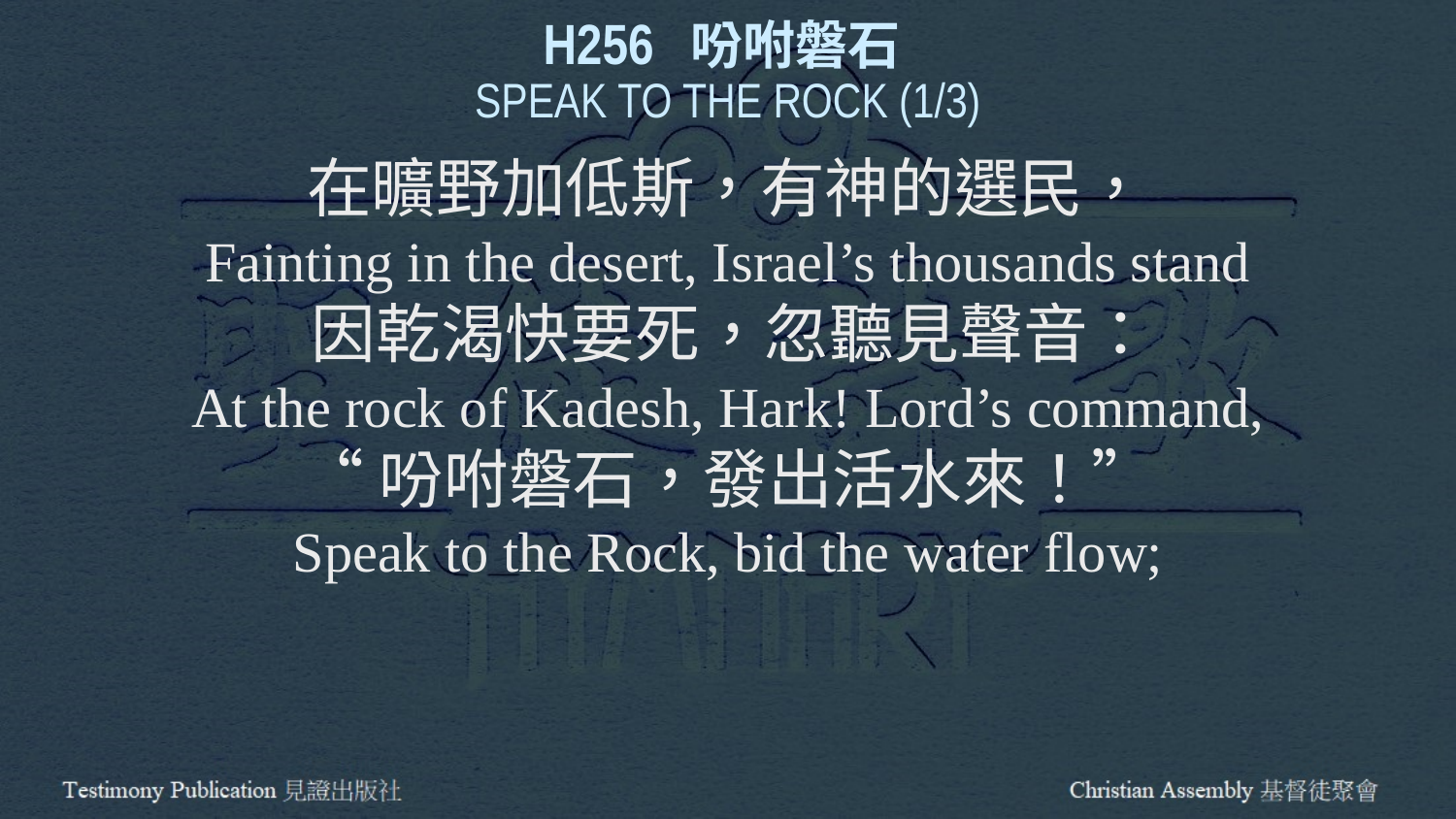

H256  吩咐磐石
SPEAK TO THE ROCK (1/3)
在曠野加低斯，有神的選民，
Fainting in the desert, Israel’s thousands stand
 因乾渴快要死，忽聽見聲音：
At the rock of Kadesh, Hark! Lord’s command,
“吩咐磐石，發出活水來！”
Speak to the Rock, bid the water flow;